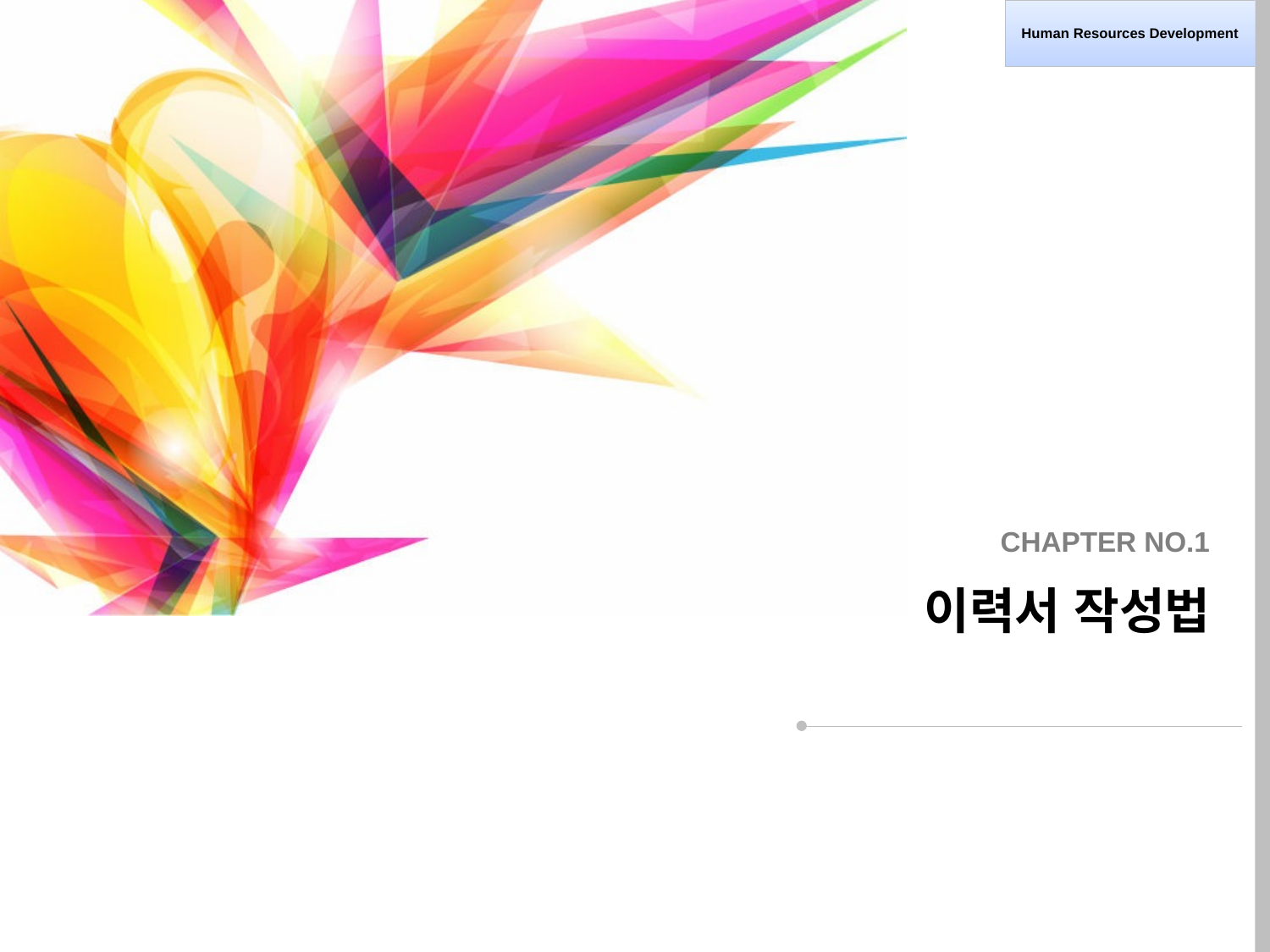

Human Resources Development
HumanResourcesDevelopment
CHAPTER NO.1
이력서 작성법